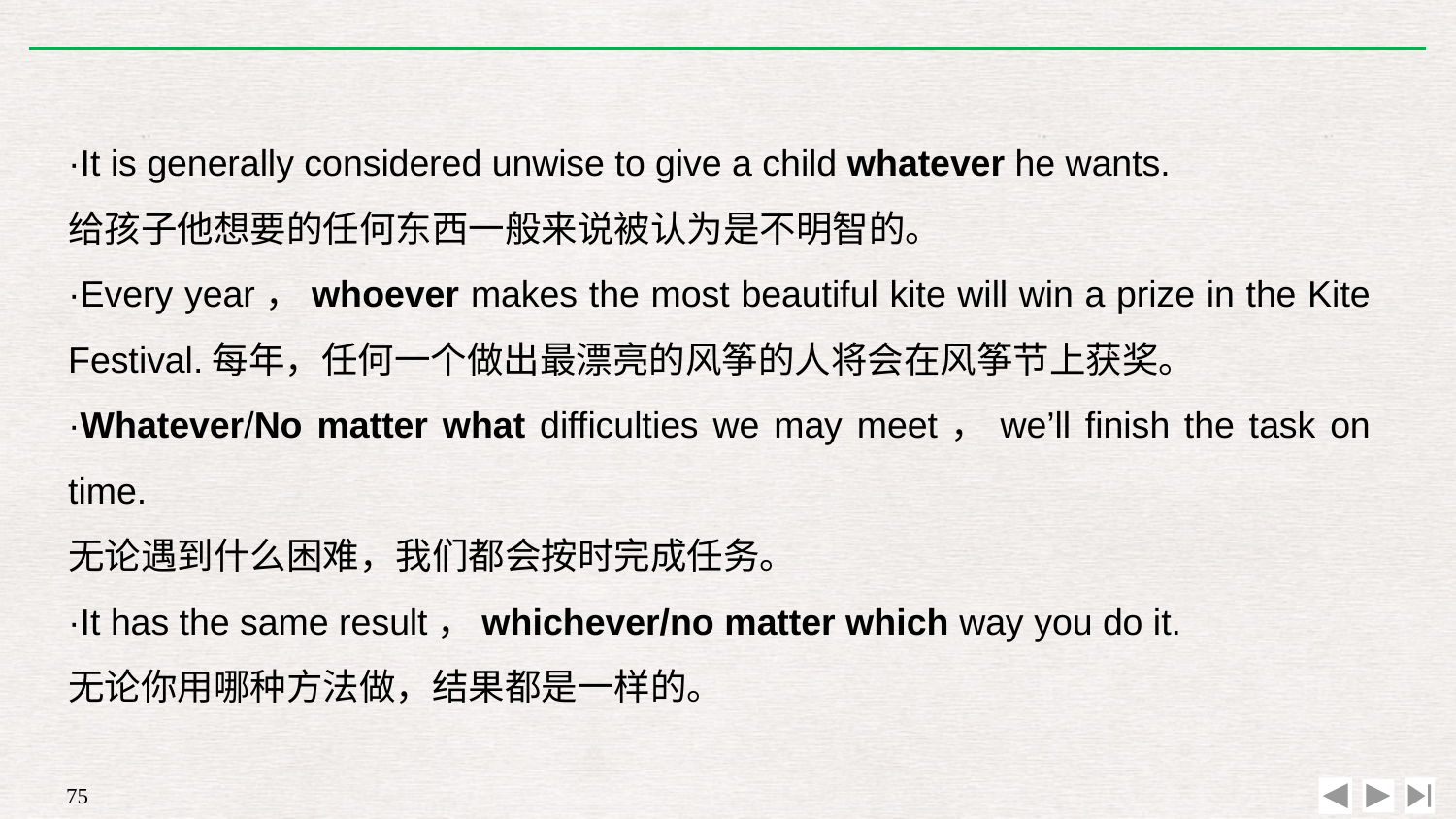

·It is generally considered unwise to give a child whatever he wants.
给孩子他想要的任何东西一般来说被认为是不明智的。
·Every year，whoever makes the most beautiful kite will win a prize in the Kite Festival.每年，任何一个做出最漂亮的风筝的人将会在风筝节上获奖。
·Whatever/No matter what difficulties we may meet，we’ll finish the task on time.
无论遇到什么困难，我们都会按时完成任务。
·It has the same result，whichever/no matter which way you do it.
无论你用哪种方法做，结果都是一样的。